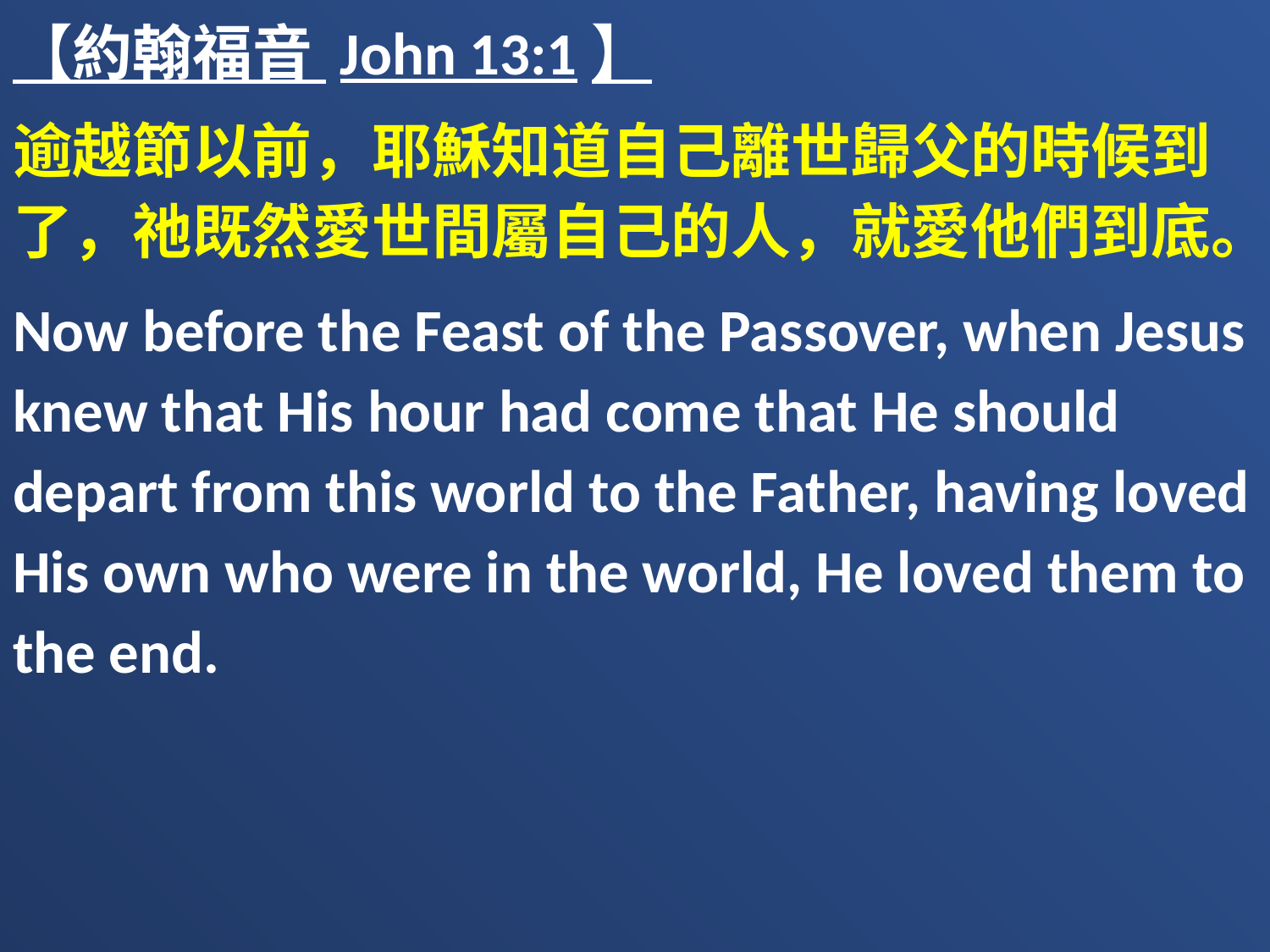

【約翰福音 John 13:1】
逾越節以前，耶穌知道自己離世歸父的時候到了，祂既然愛世間屬自己的人，就愛他們到底。
Now before the Feast of the Passover, when Jesus knew that His hour had come that He should depart from this world to the Father, having loved His own who were in the world, He loved them to the end.